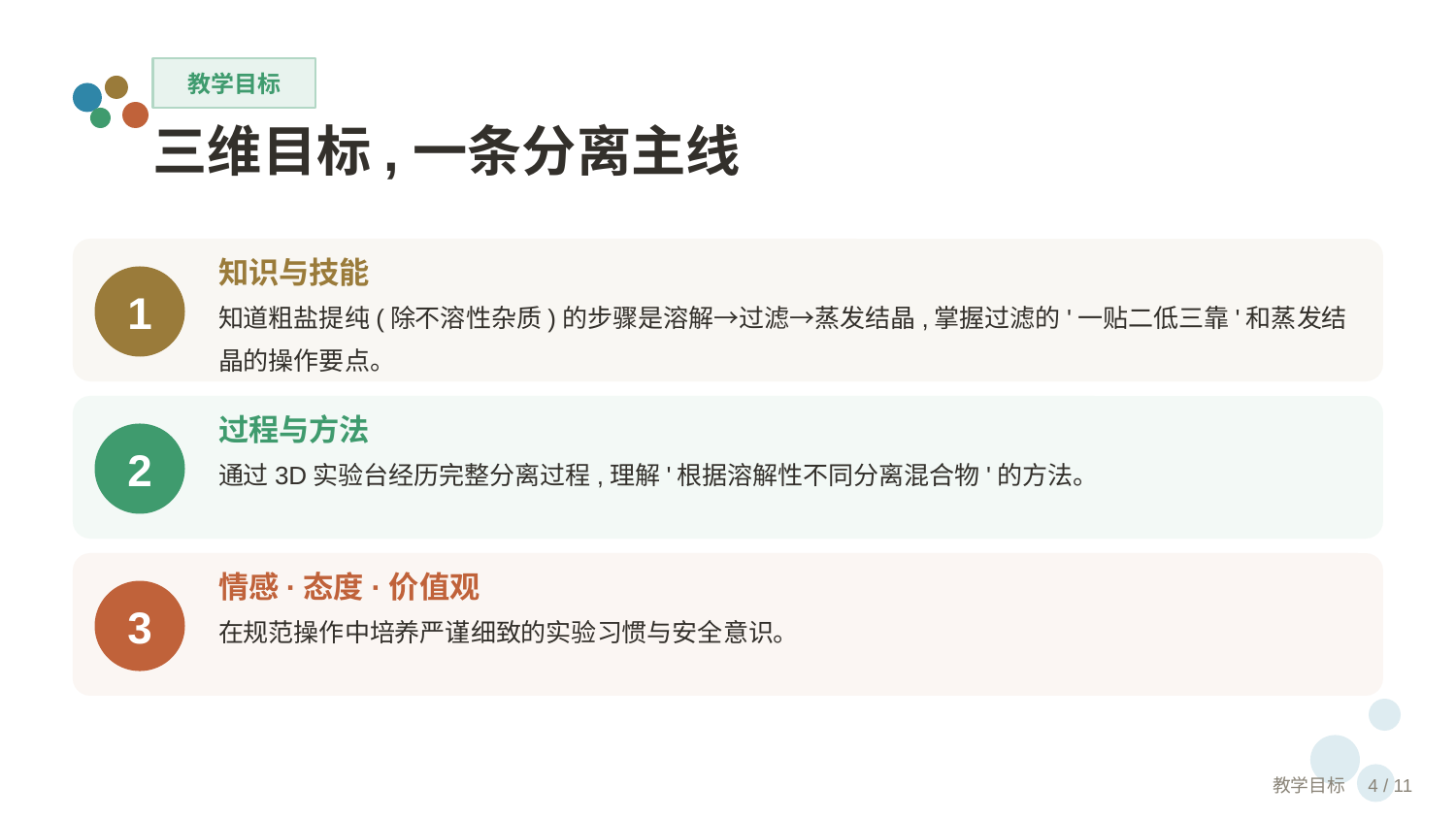

教学目标

三维目标,一条分离主线

知识与技能
知道粗盐提纯(除不溶性杂质)的步骤是溶解→过滤→蒸发结晶,掌握过滤的'一贴二低三靠'和蒸发结晶的操作要点。

1

过程与方法
通过3D实验台经历完整分离过程,理解'根据溶解性不同分离混合物'的方法。

2

情感·态度·价值观
在规范操作中培养严谨细致的实验习惯与安全意识。

3

教学目标　4 / 11